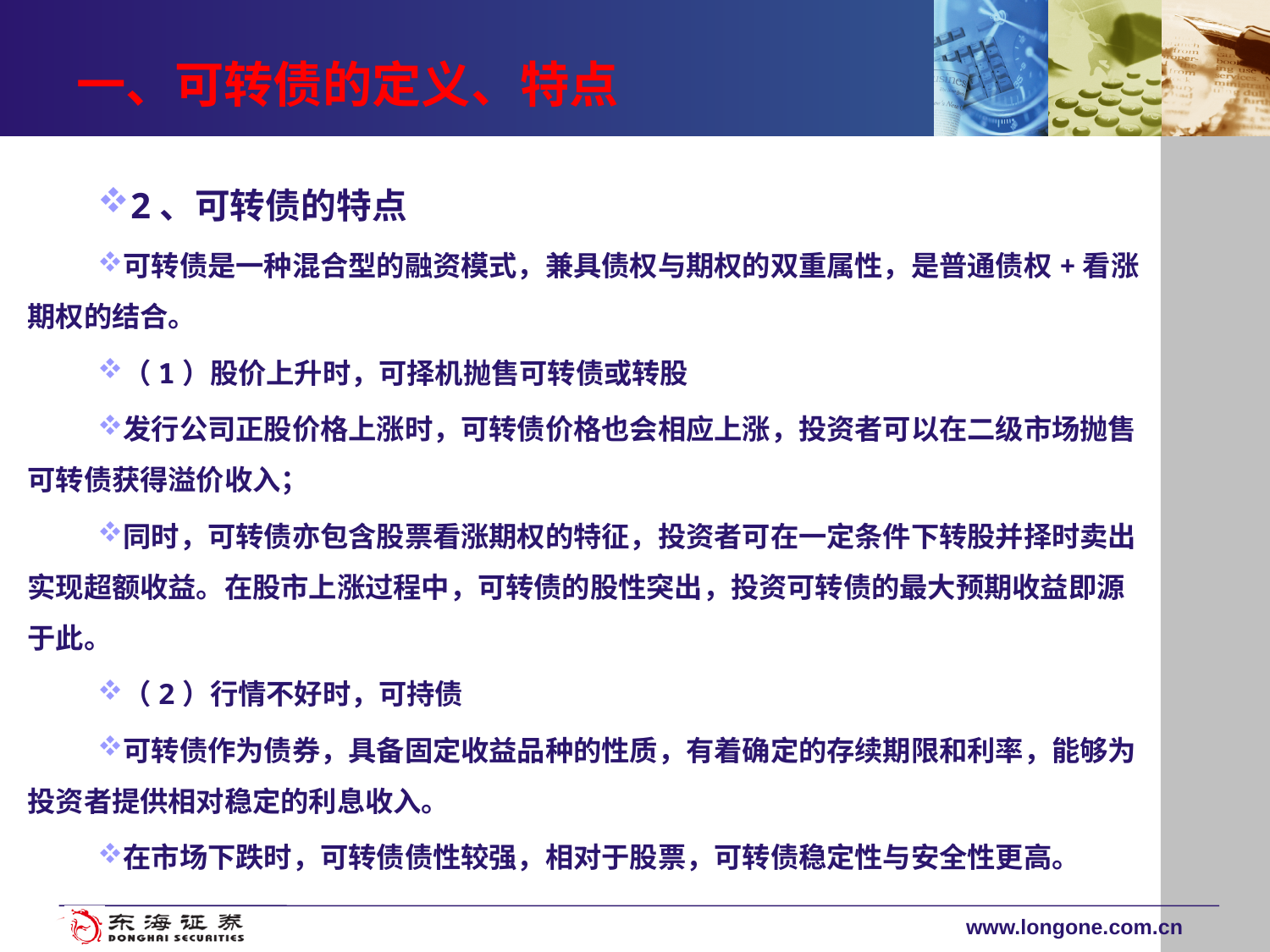

# 一、可转债的定义、特点
2、可转债的特点
可转债是一种混合型的融资模式，兼具债权与期权的双重属性，是普通债权+看涨期权的结合。
（1）股价上升时，可择机抛售可转债或转股
发行公司正股价格上涨时，可转债价格也会相应上涨，投资者可以在二级市场抛售可转债获得溢价收入；
同时，可转债亦包含股票看涨期权的特征，投资者可在一定条件下转股并择时卖出实现超额收益。在股市上涨过程中，可转债的股性突出，投资可转债的最大预期收益即源于此。
（2）行情不好时，可持债
可转债作为债券，具备固定收益品种的性质，有着确定的存续期限和利率，能够为投资者提供相对稳定的利息收入。
在市场下跌时，可转债债性较强，相对于股票，可转债稳定性与安全性更高。
www.longone.com.cn